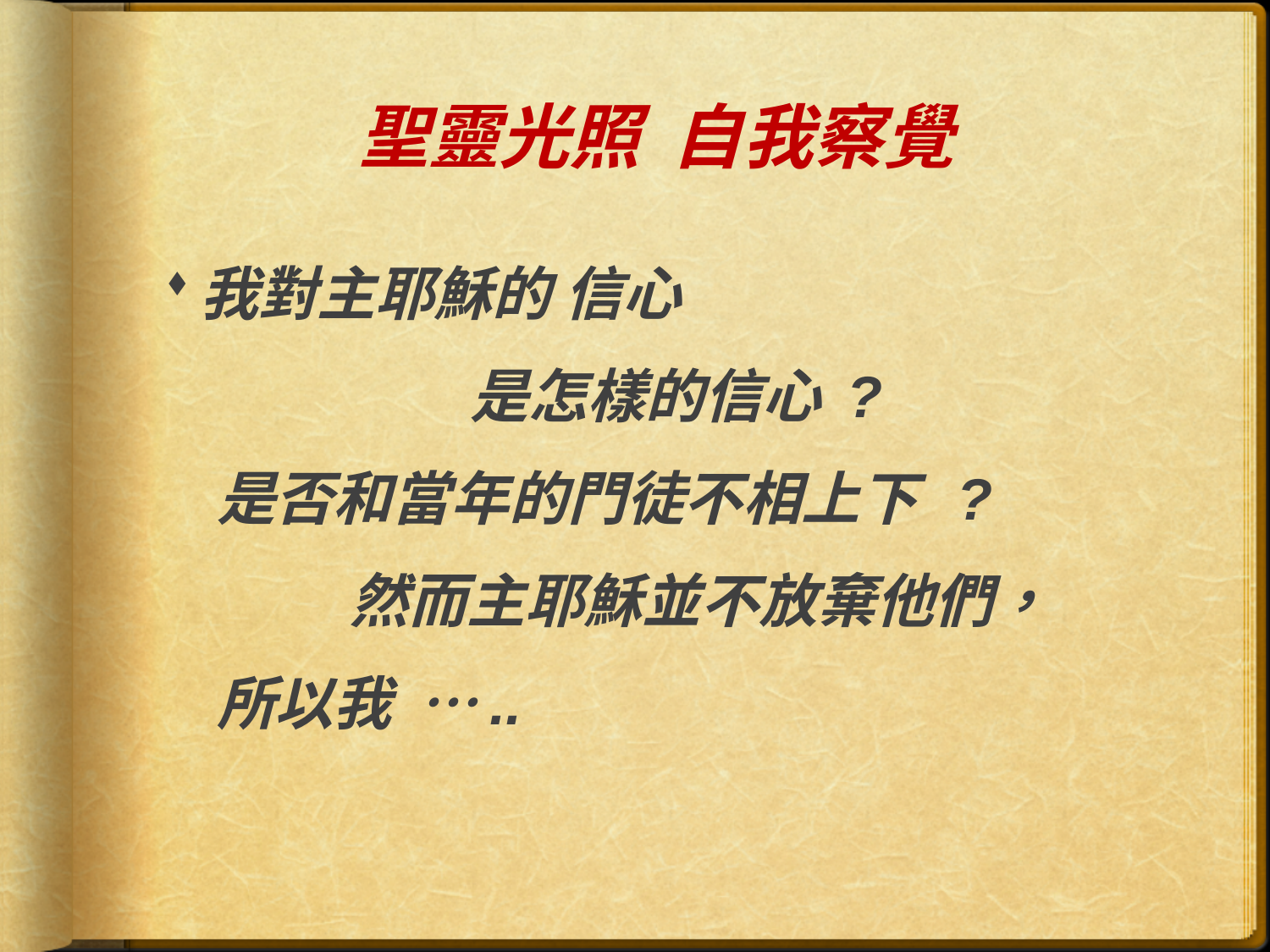

# 聖靈光照  自我察覺
我對主耶穌的 信心
                      是怎樣的信心 ?
   是否和當年的門徒不相上下  ?
             然而主耶穌並不放棄他們，
   所以我  …..